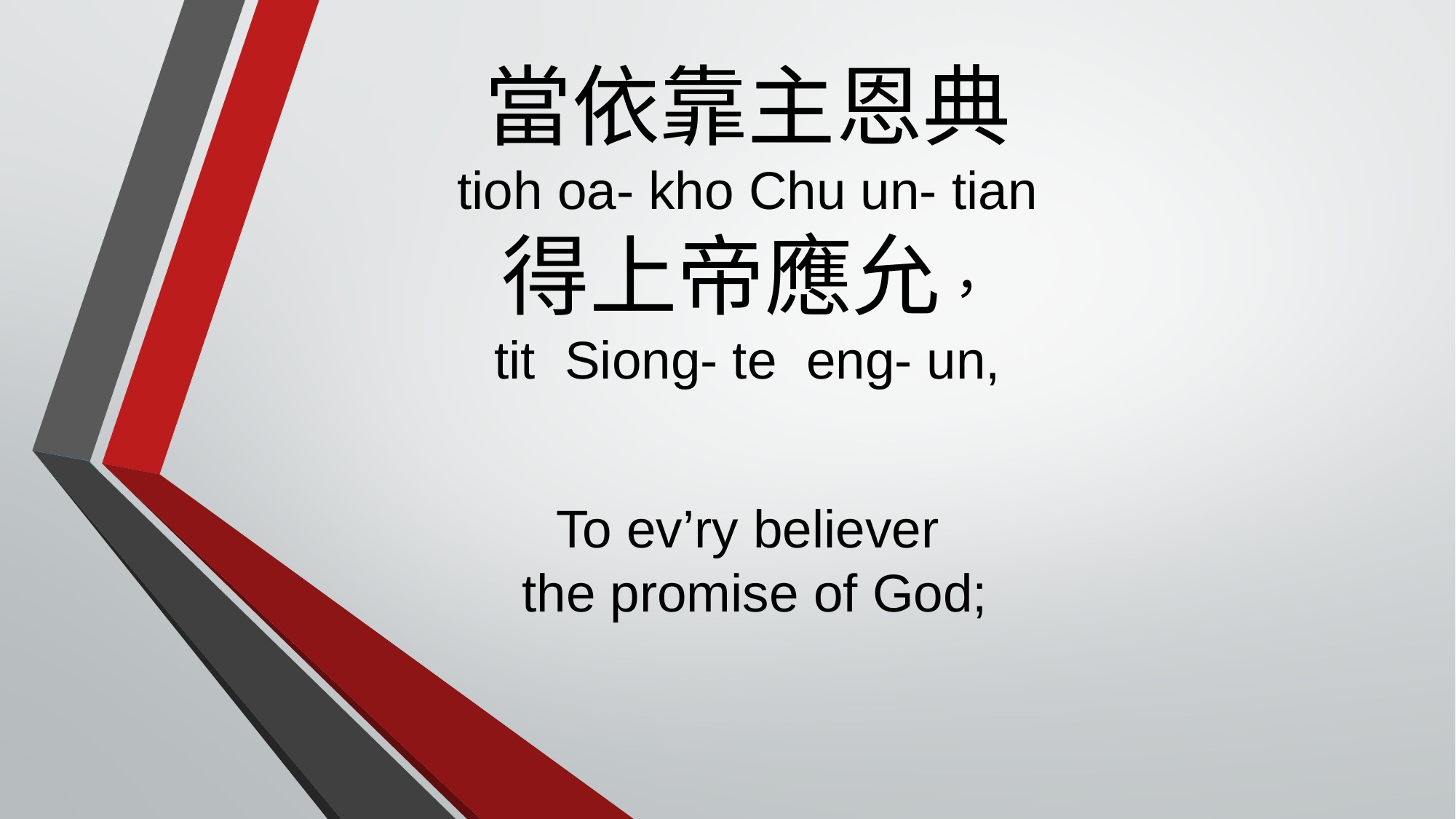

# 當依靠主恩典 tioh oa- kho Chu un- tian 得上帝應允， tit  Siong- te  eng- un, To ev’ry believer the promise of God;